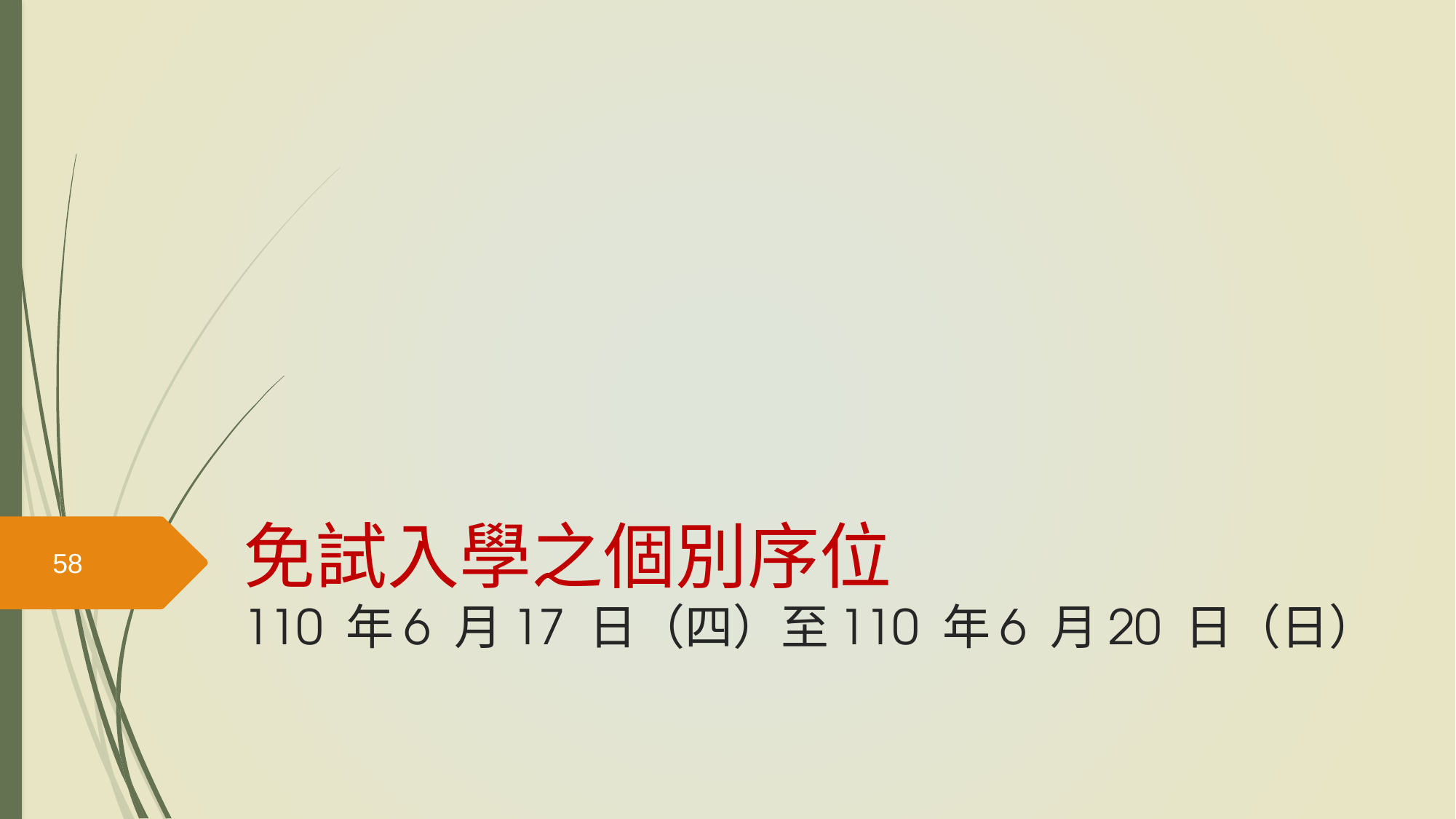

# 免試入學之個別序位 110 年6 月17 日（四）至110 年6 月20 日（日）
58